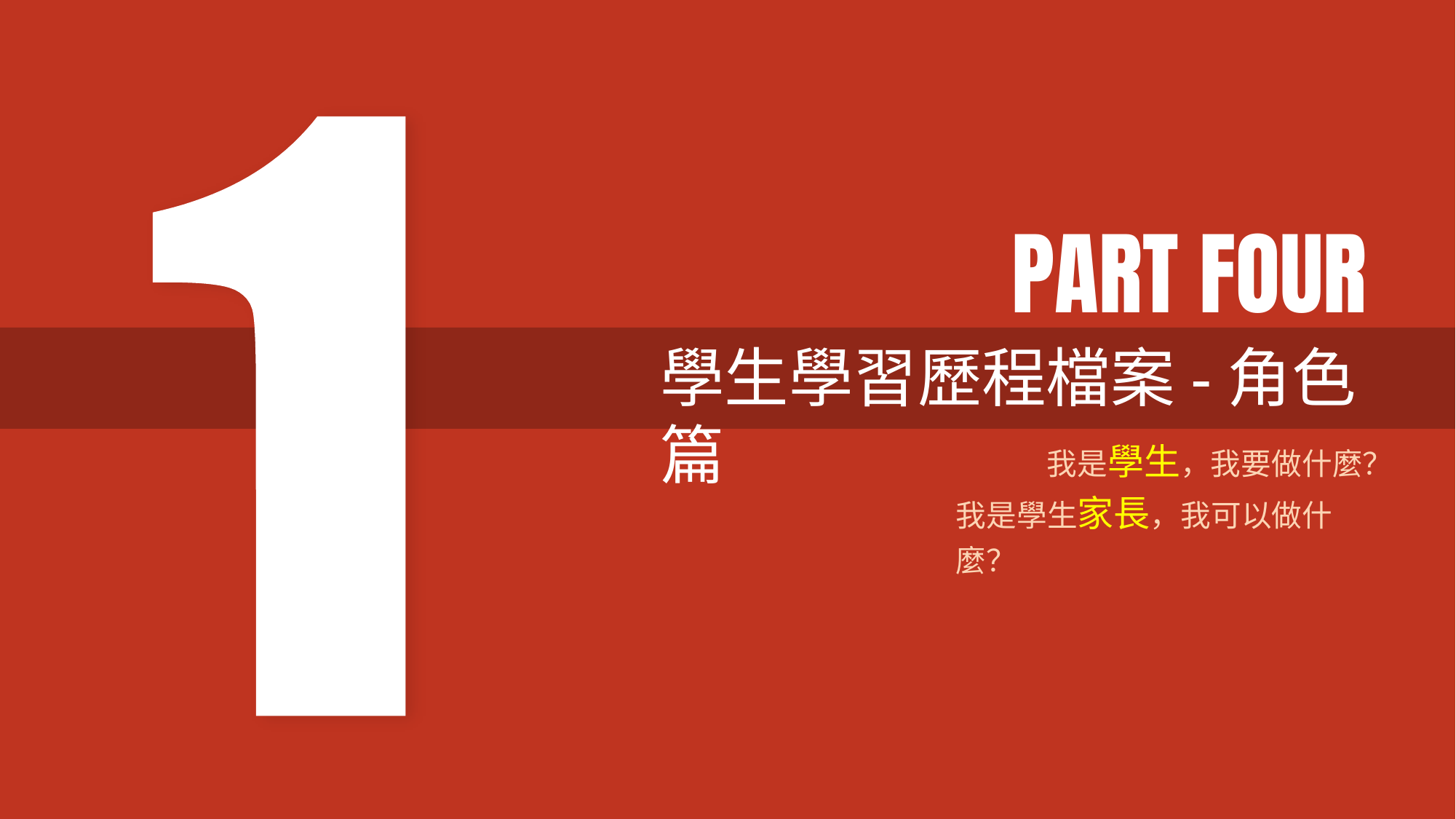

PART FOUR

學生學習歷程檔案-角色篇

我是學生，我要做什麼？ 我是學生家長，我可以做什麼？